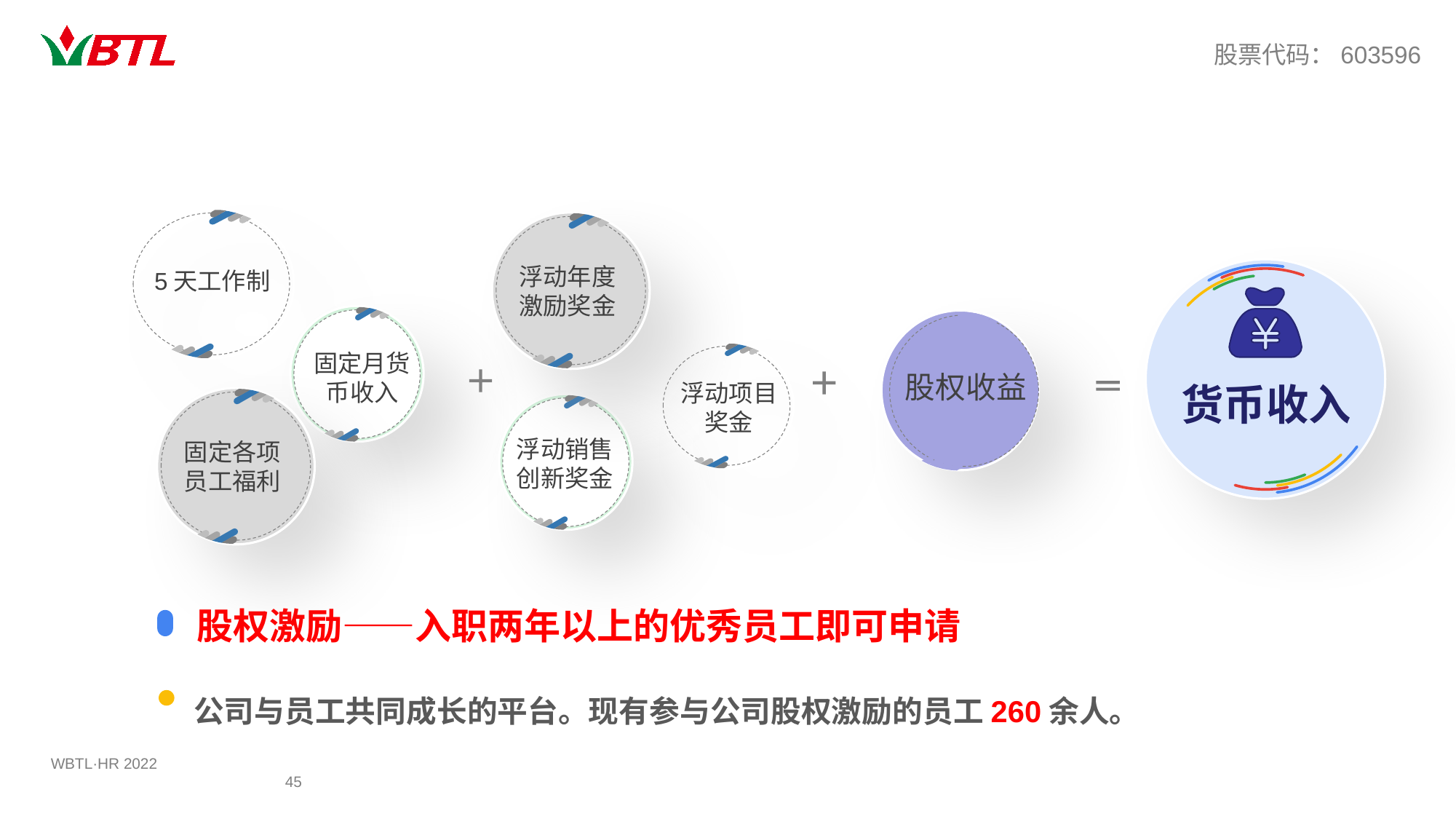

浮动年度激励奖金

5天工作制

固定月货币收入

股权收益

货币收入
浮动项目奖金

浮动销售创新奖金
固定各项员工福利
股权激励——入职两年以上的优秀员工即可申请

公司与员工共同成长的平台。现有参与公司股权激励的员工260余人。